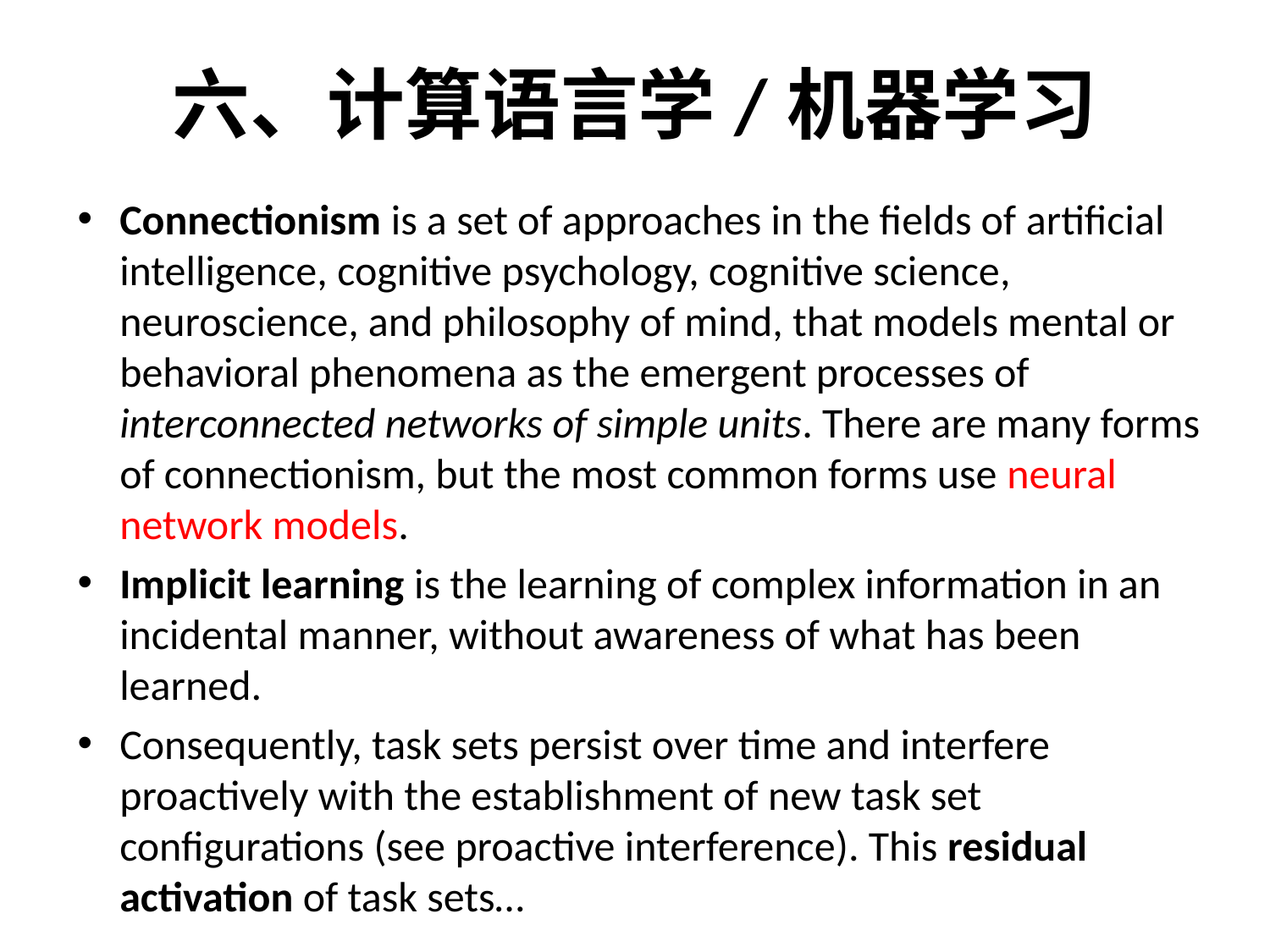

# 六、计算语言学/机器学习
Connectionism is a set of approaches in the fields of artificial intelligence, cognitive psychology, cognitive science, neuroscience, and philosophy of mind, that models mental or behavioral phenomena as the emergent processes of interconnected networks of simple units. There are many forms of connectionism, but the most common forms use neural network models.
Implicit learning is the learning of complex information in an incidental manner, without awareness of what has been learned.
Consequently, task sets persist over time and interfere proactively with the establishment of new task set configurations (see proactive interference). This residual activation of task sets…